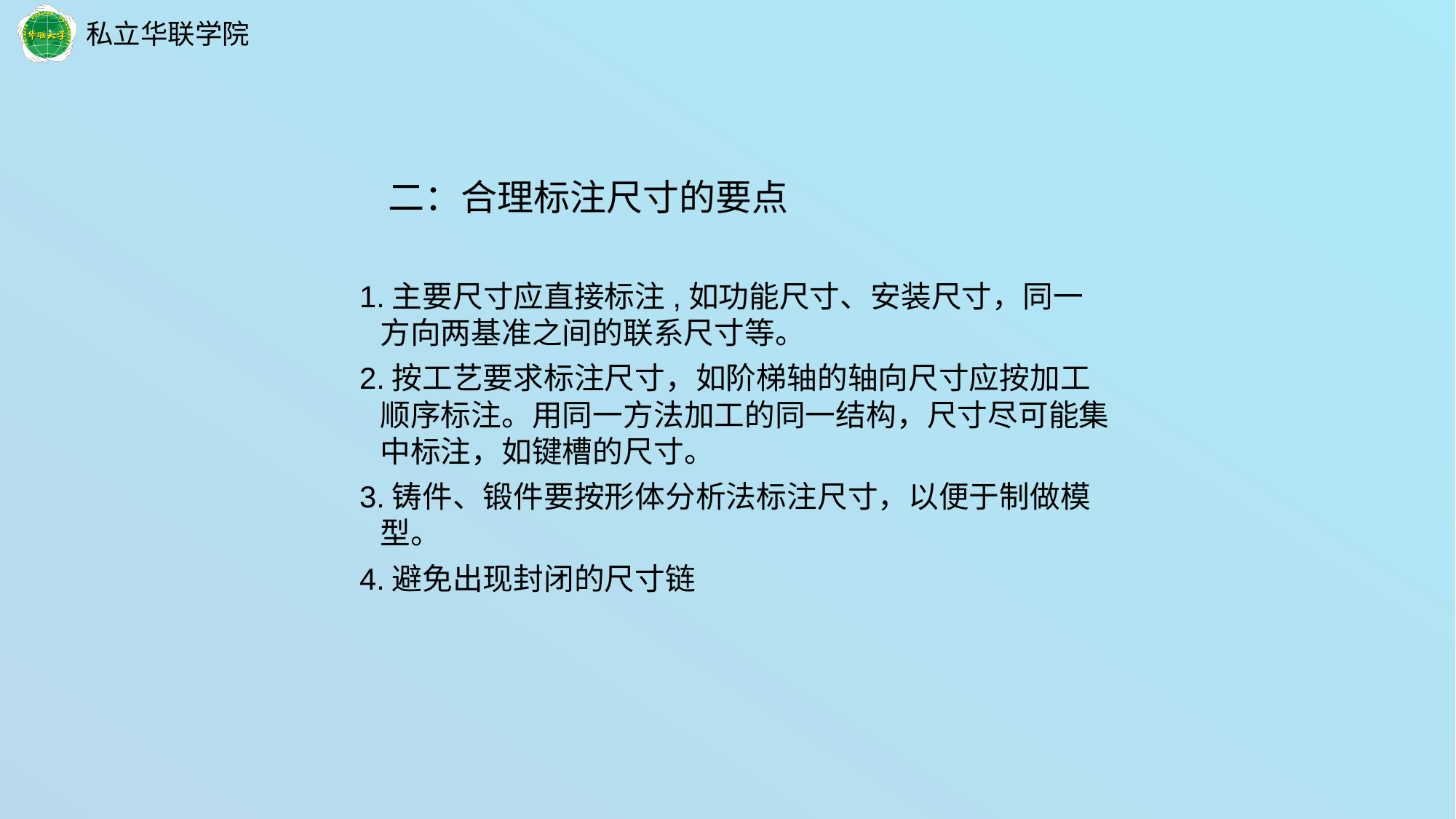

二：合理标注尺寸的要点
1.主要尺寸应直接标注,如功能尺寸、安装尺寸，同一
  方向两基准之间的联系尺寸等。
2.按工艺要求标注尺寸，如阶梯轴的轴向尺寸应按加工
  顺序标注。用同一方法加工的同一结构，尺寸尽可能集
  中标注，如键槽的尺寸。
3.铸件、锻件要按形体分析法标注尺寸，以便于制做模
  型。
4.避免出现封闭的尺寸链